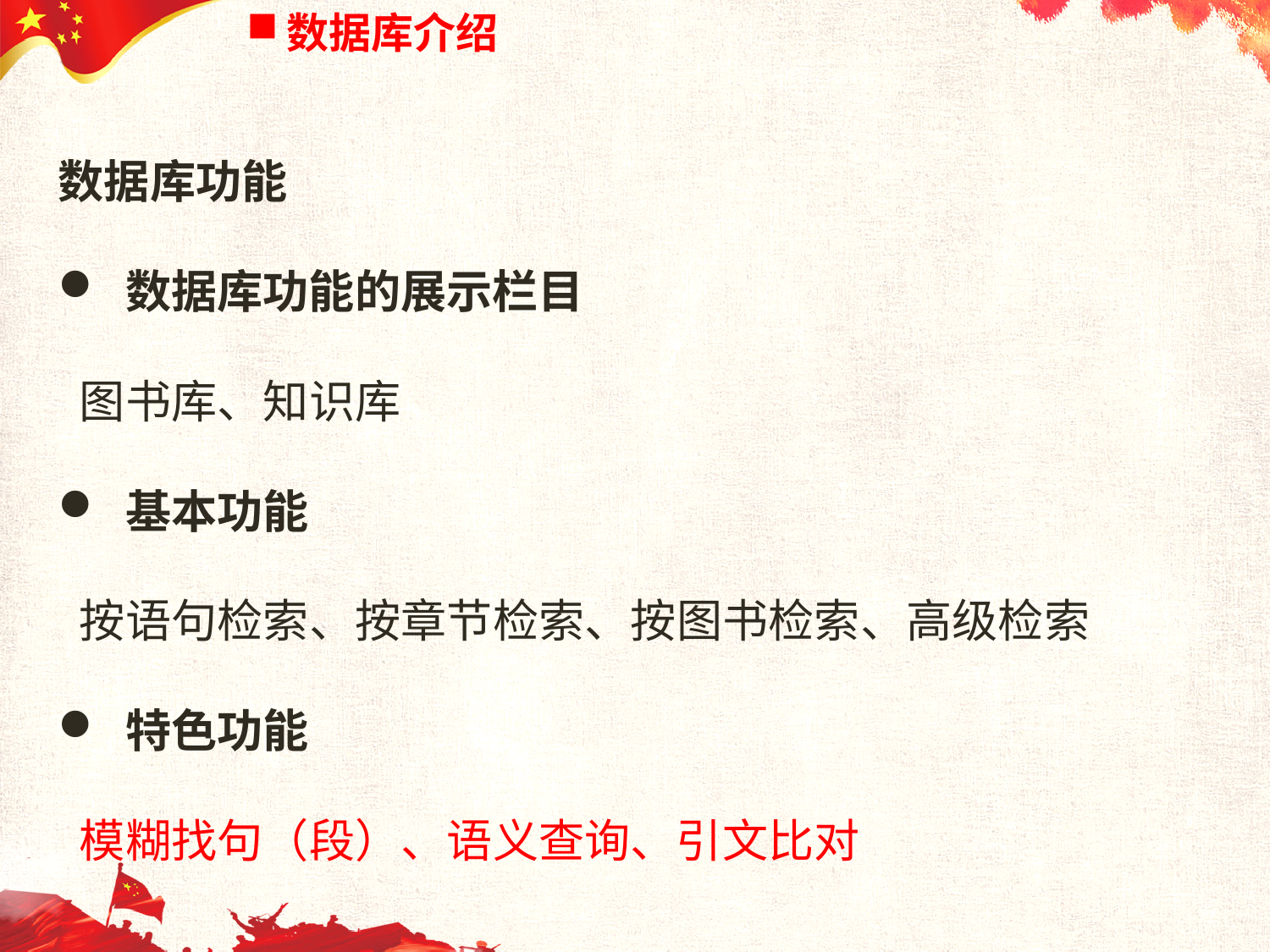

数据库介绍
数据库功能
 数据库功能的展示栏目
 图书库、知识库
 基本功能
 按语句检索、按章节检索、按图书检索、高级检索
 特色功能
 模糊找句（段）、语义查询、引文比对